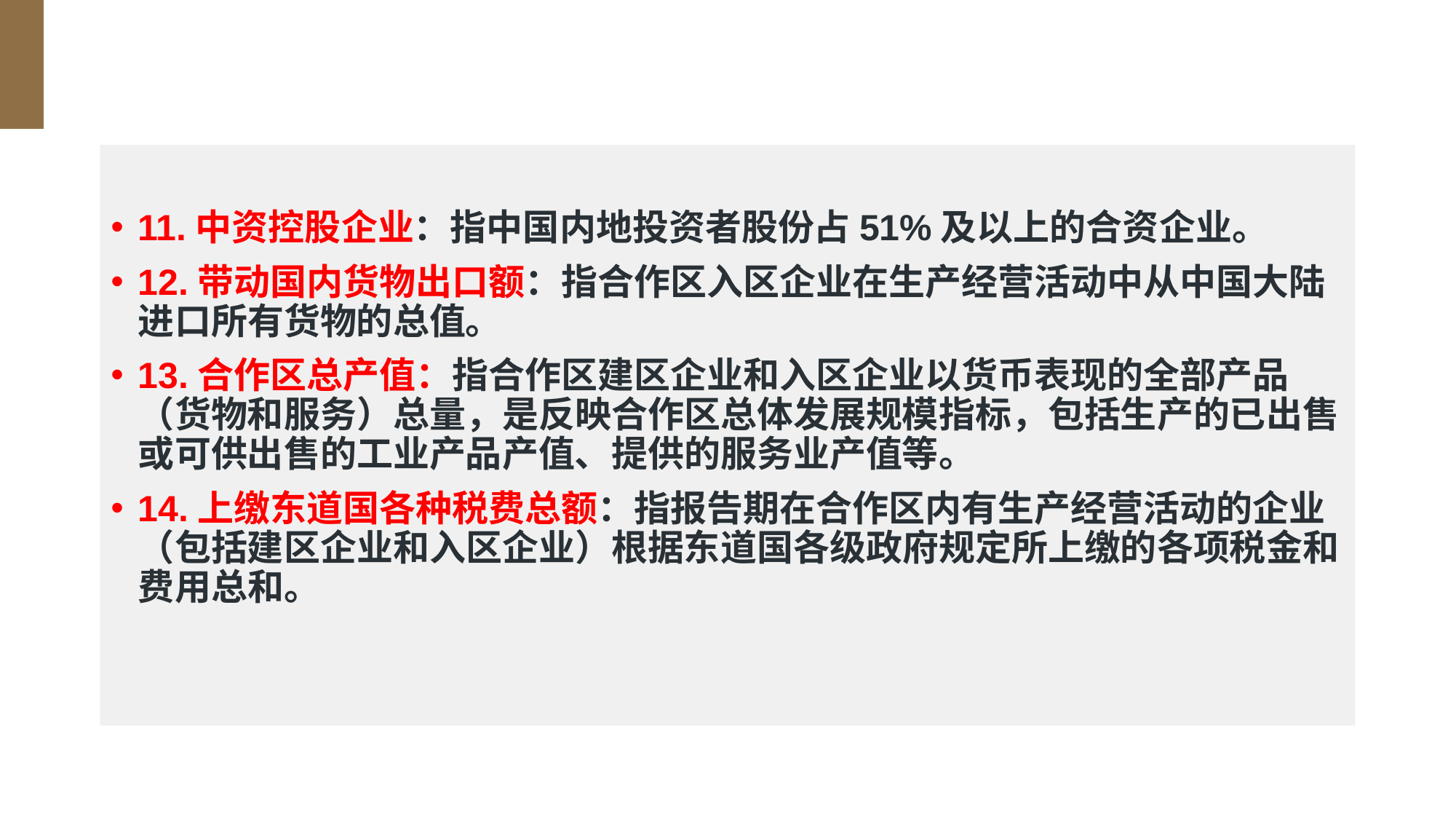

#

11.中资控股企业：指中国内地投资者股份占51%及以上的合资企业。
12.带动国内货物出口额：指合作区入区企业在生产经营活动中从中国大陆进口所有货物的总值。
13.合作区总产值：指合作区建区企业和入区企业以货币表现的全部产品（货物和服务）总量，是反映合作区总体发展规模指标，包括生产的已出售或可供出售的工业产品产值、提供的服务业产值等。
14.上缴东道国各种税费总额：指报告期在合作区内有生产经营活动的企业（包括建区企业和入区企业）根据东道国各级政府规定所上缴的各项税金和费用总和。